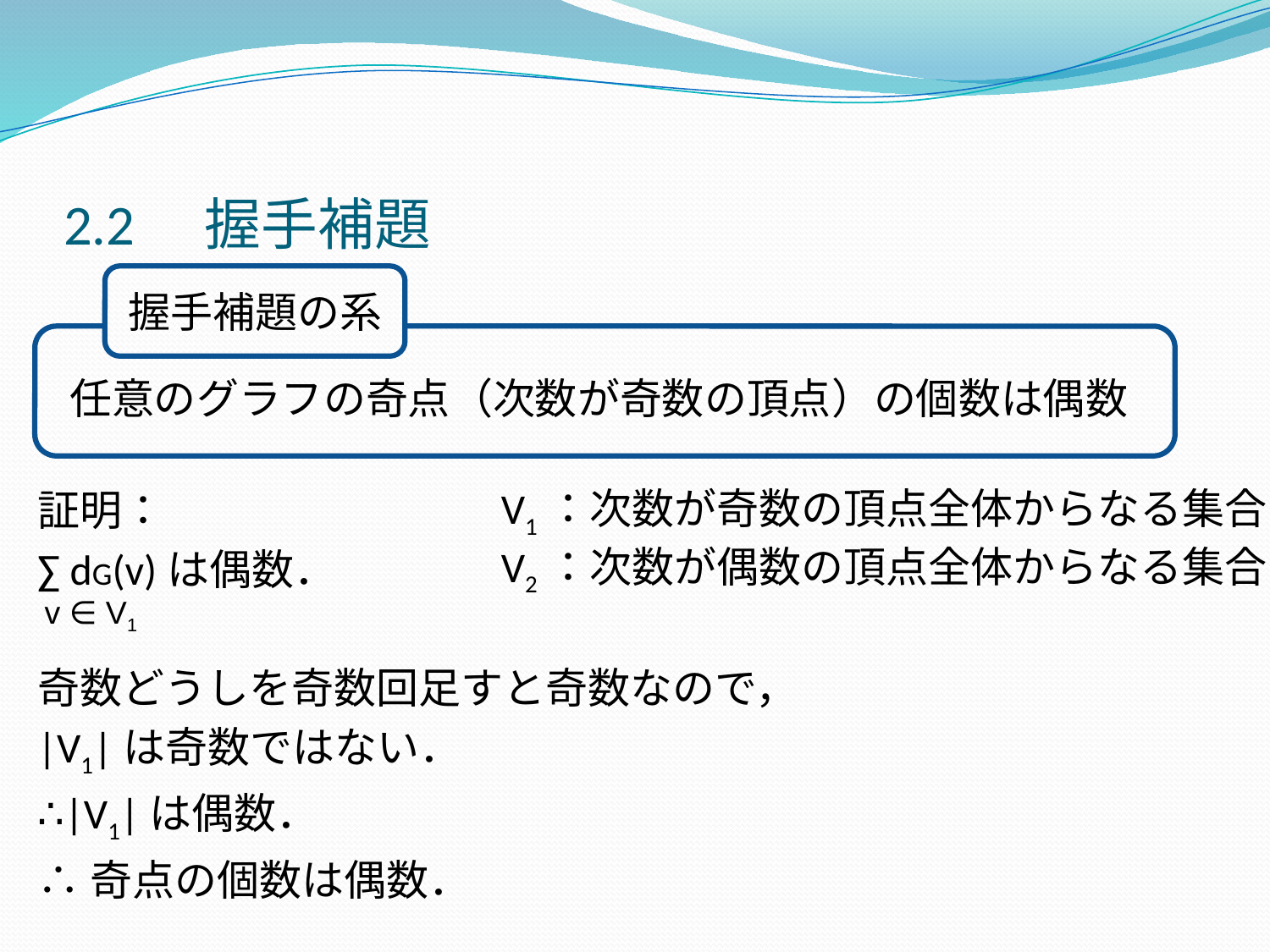

# 2.2　握手補題
握手補題の系

証明：
∑ dG(v)は偶数．

奇数どうしを奇数回足すと奇数なので，
|V1|は奇数ではない．
∴|V1|は偶数．
∴奇点の個数は偶数．

任意のグラフの奇点（次数が奇数の頂点）の個数は偶数

V1：次数が奇数の頂点全体からなる集合
V2：次数が偶数の頂点全体からなる集合
v ∈ V1